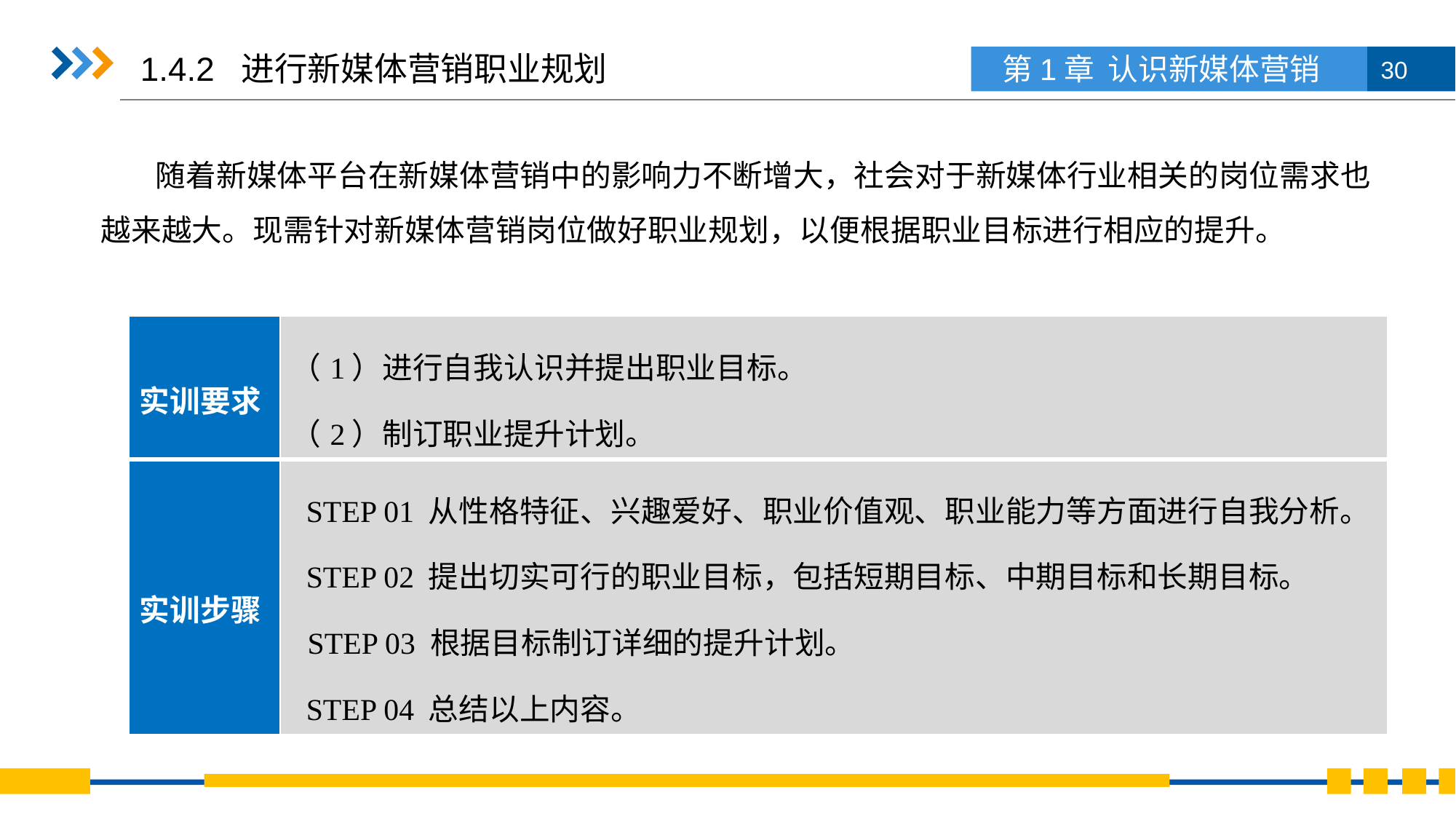

1.4.2  进行新媒体营销职业规划
随着新媒体平台在新媒体营销中的影响力不断增大，社会对于新媒体行业相关的岗位需求也越来越大。现需针对新媒体营销岗位做好职业规划，以便根据职业目标进行相应的提升。
| 实训要求 | （1）进行自我认识并提出职业目标。 （2）制订职业提升计划。 |
| --- | --- |
| 实训步骤 | STEP 01 从性格特征、兴趣爱好、职业价值观、职业能力等方面进行自我分析。 STEP 02 提出切实可行的职业目标，包括短期目标、中期目标和长期目标。 STEP 03 根据目标制订详细的提升计划。 STEP 04 总结以上内容。 |